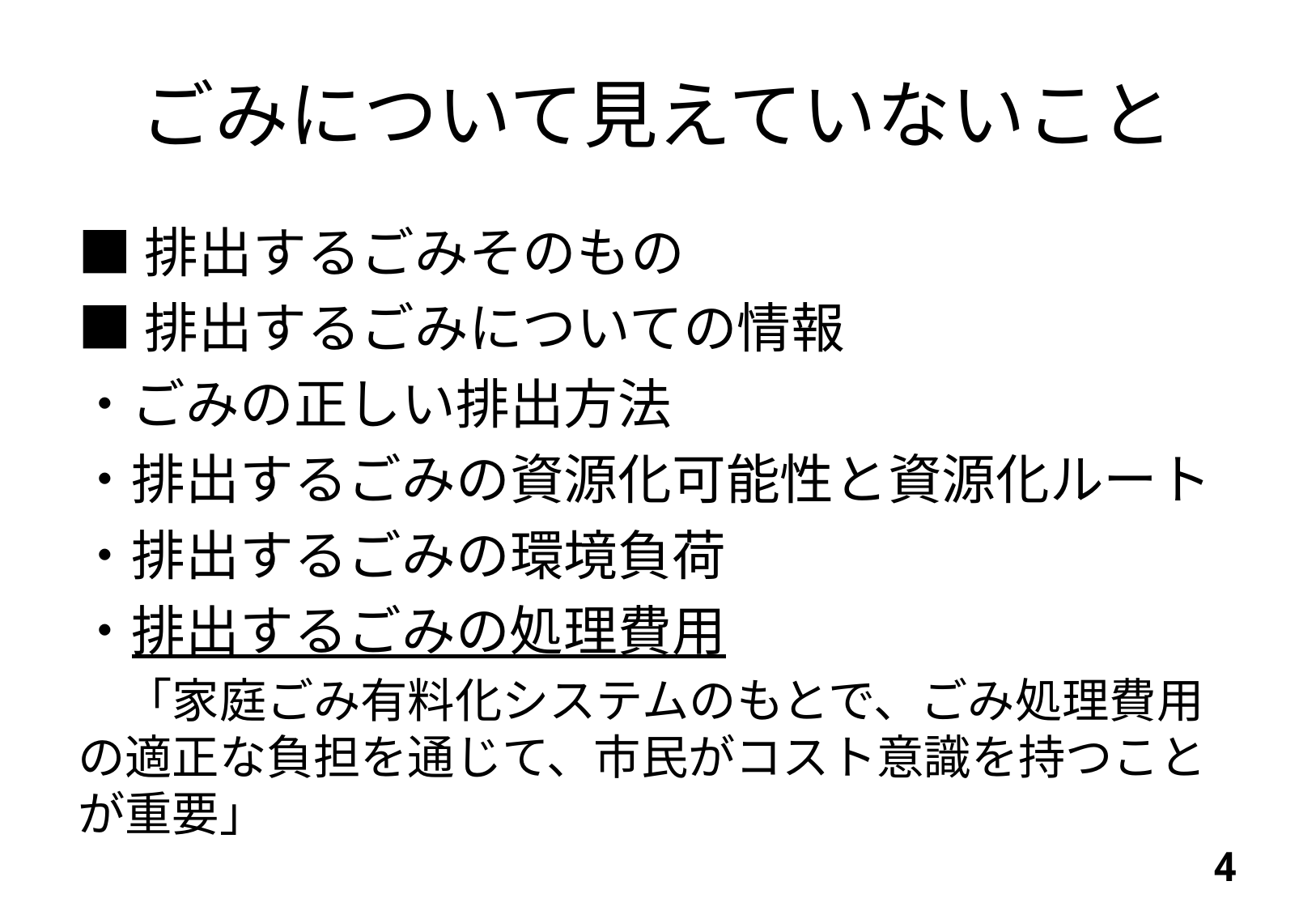

# ごみについて見えていないこと
■排出するごみそのもの
■排出するごみについての情報
・ごみの正しい排出方法
・排出するごみの資源化可能性と資源化ルート
・排出するごみの環境負荷
・排出するごみの処理費用
　「家庭ごみ有料化システムのもとで、ごみ処理費用の適正な負担を通じて、市民がコスト意識を持つことが重要」
4